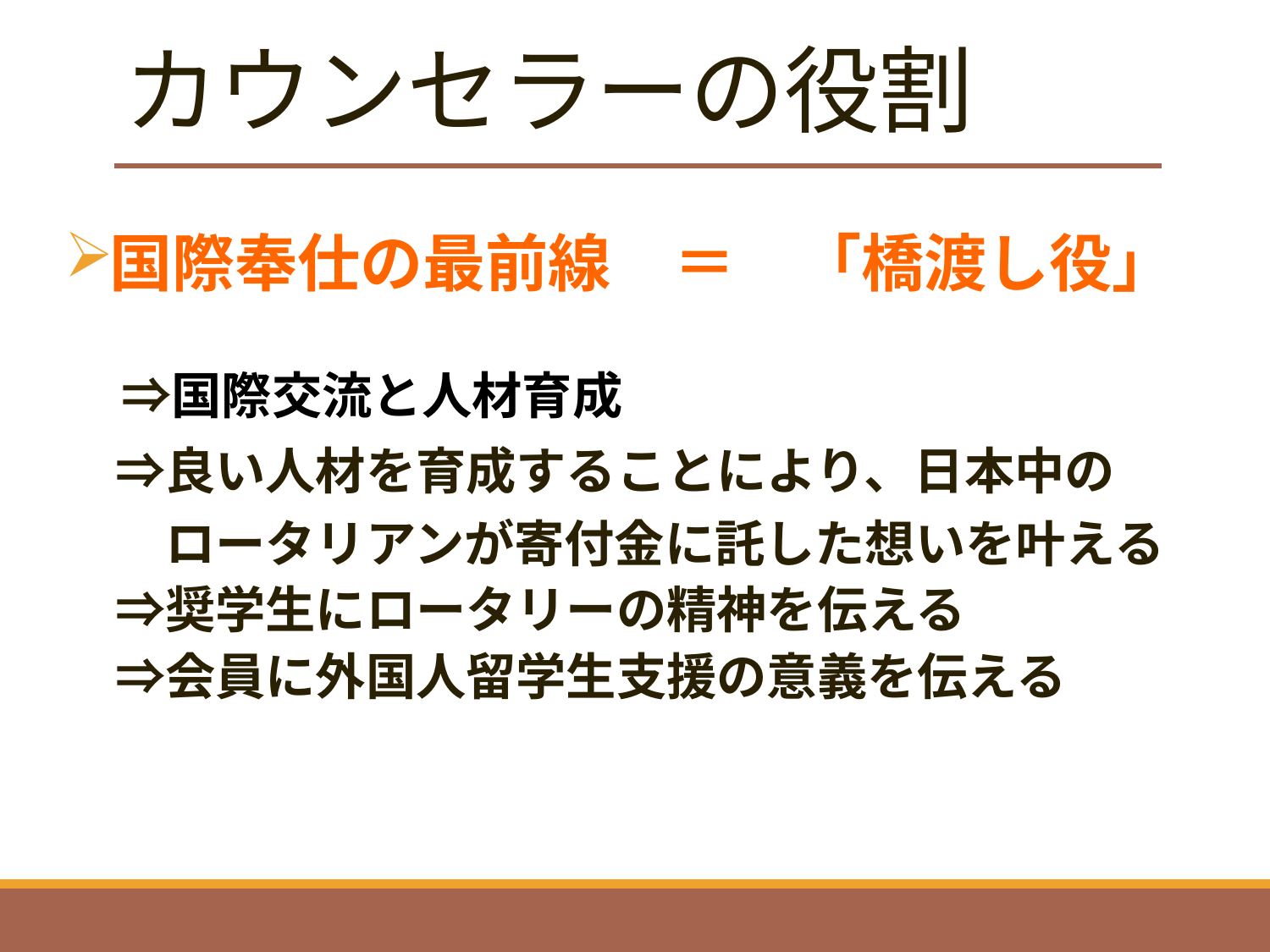

# カウンセラーの役割
国際奉仕の最前線　＝　「橋渡し役」

　⇒国際交流と人材育成
　⇒良い人材を育成することにより、日本中の
　　ロータリアンが寄付金に託した想いを叶える
　⇒奨学生にロータリーの精神を伝える
　⇒会員に外国人留学生支援の意義を伝える